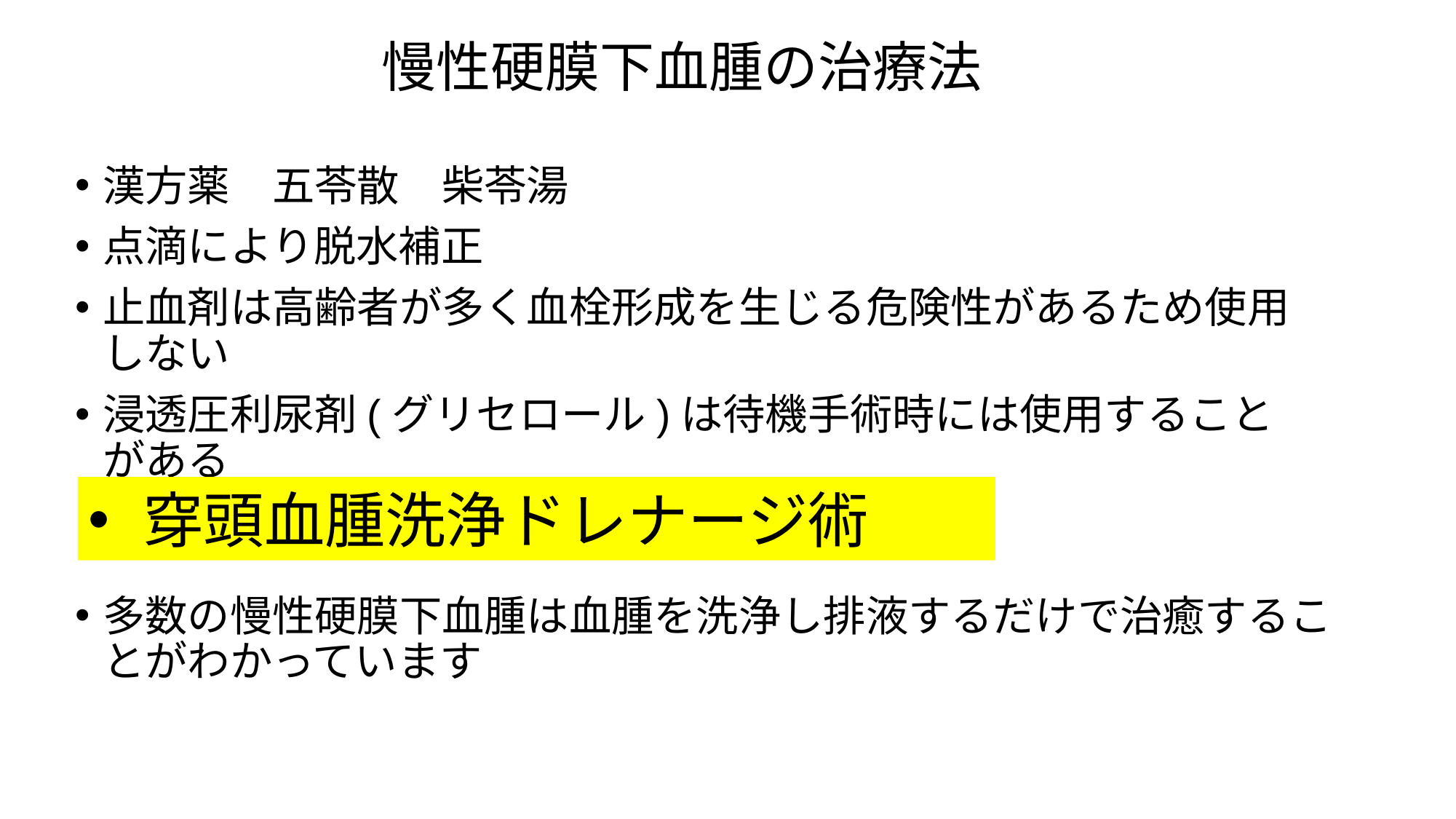

# 慢性硬膜下血腫の治療法
漢方薬　五苓散　柴苓湯
点滴により脱水補正
止血剤は高齢者が多く血栓形成を生じる危険性があるため使用しない
浸透圧利尿剤(グリセロール)は待機手術時には使用することがある
穿頭血腫洗浄ドレナージ術
多数の慢性硬膜下血腫は血腫を洗浄し排液するだけで治癒することがわかっています